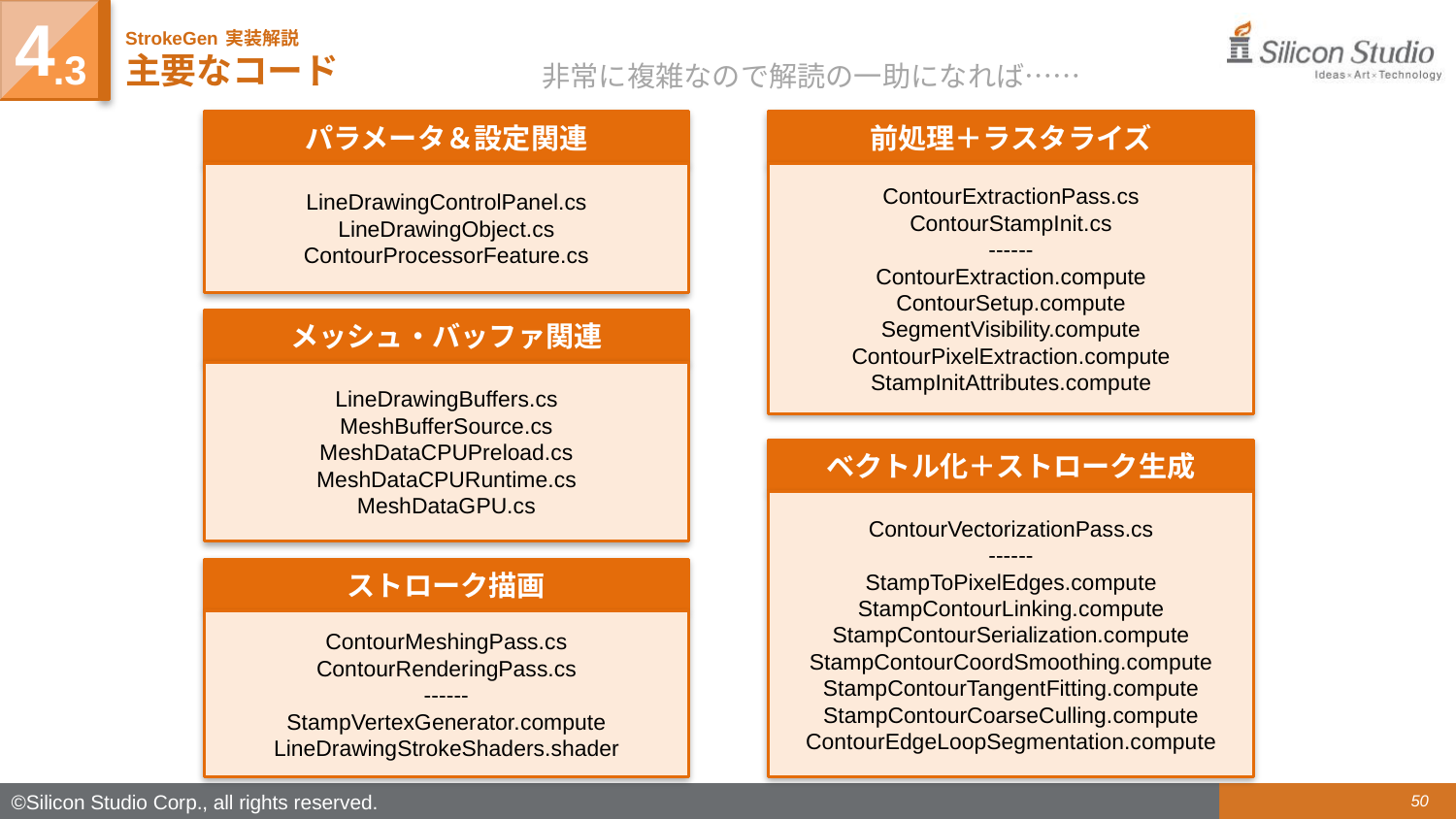

4
# StrokeGen 実装解説 主要なコード
.3
非常に複雑なので解読の一助になれば……
パラメータ＆設定関連
LineDrawingControlPanel.cs
LineDrawingObject.cs
ContourProcessorFeature.cs
前処理＋ラスタライズ
ContourExtractionPass.cs
ContourStampInit.cs
------
ContourExtraction.compute
ContourSetup.compute
SegmentVisibility.compute
ContourPixelExtraction.compute
StampInitAttributes.compute
メッシュ・バッファ関連
LineDrawingBuffers.cs
MeshBufferSource.cs
MeshDataCPUPreload.cs
MeshDataCPURuntime.cs
MeshDataGPU.cs
ベクトル化＋ストローク生成
ContourVectorizationPass.cs
------
StampToPixelEdges.compute
StampContourLinking.compute
StampContourSerialization.compute
StampContourCoordSmoothing.compute
StampContourTangentFitting.compute
StampContourCoarseCulling.compute
ContourEdgeLoopSegmentation.compute
ストローク描画
ContourMeshingPass.cs
ContourRenderingPass.cs
------
StampVertexGenerator.compute
LineDrawingStrokeShaders.shader